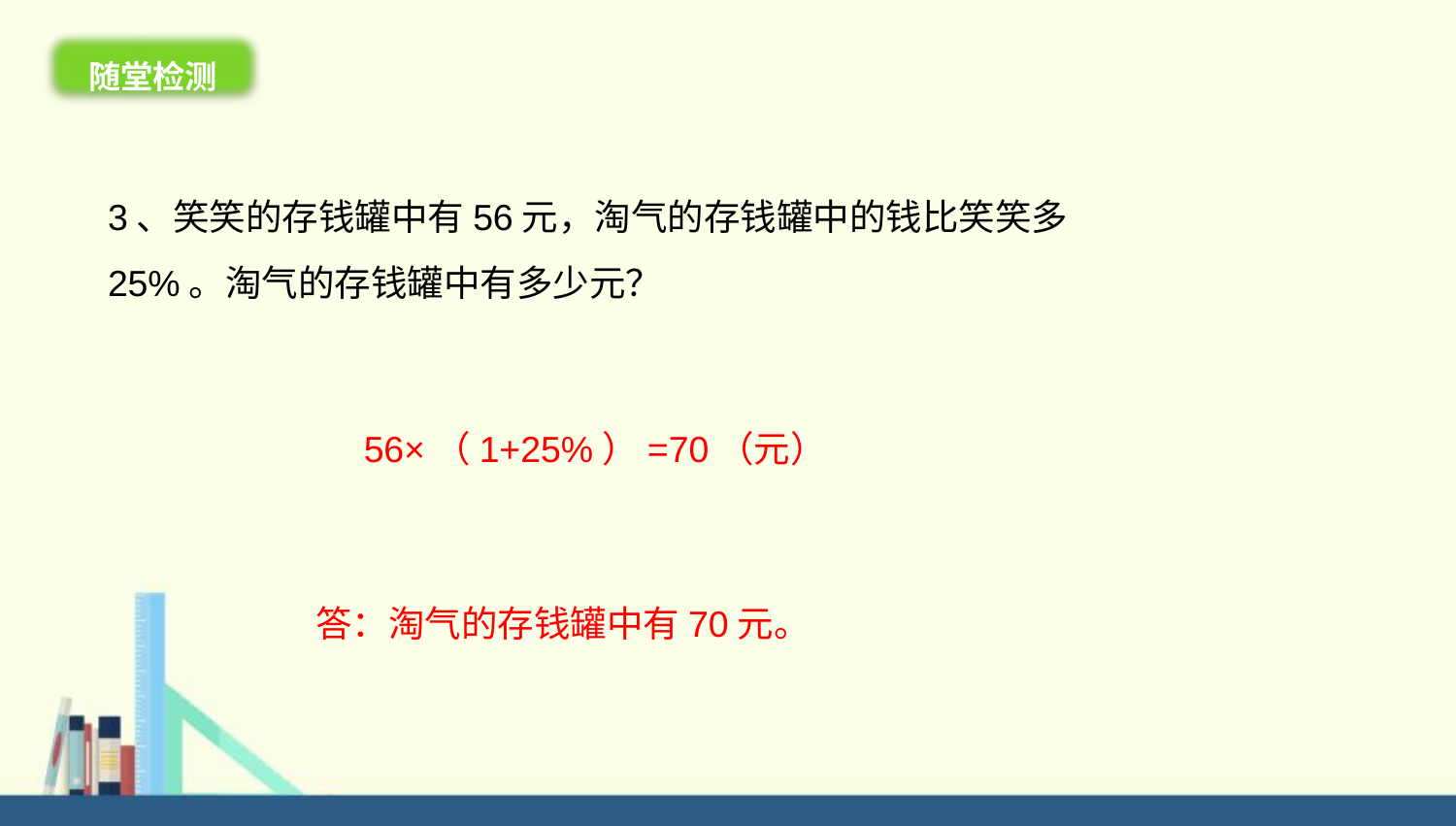

随堂检测
3、笑笑的存钱罐中有56元，淘气的存钱罐中的钱比笑笑多25%。淘气的存钱罐中有多少元？
56×（1+25%）=70（元）
答：淘气的存钱罐中有70元。